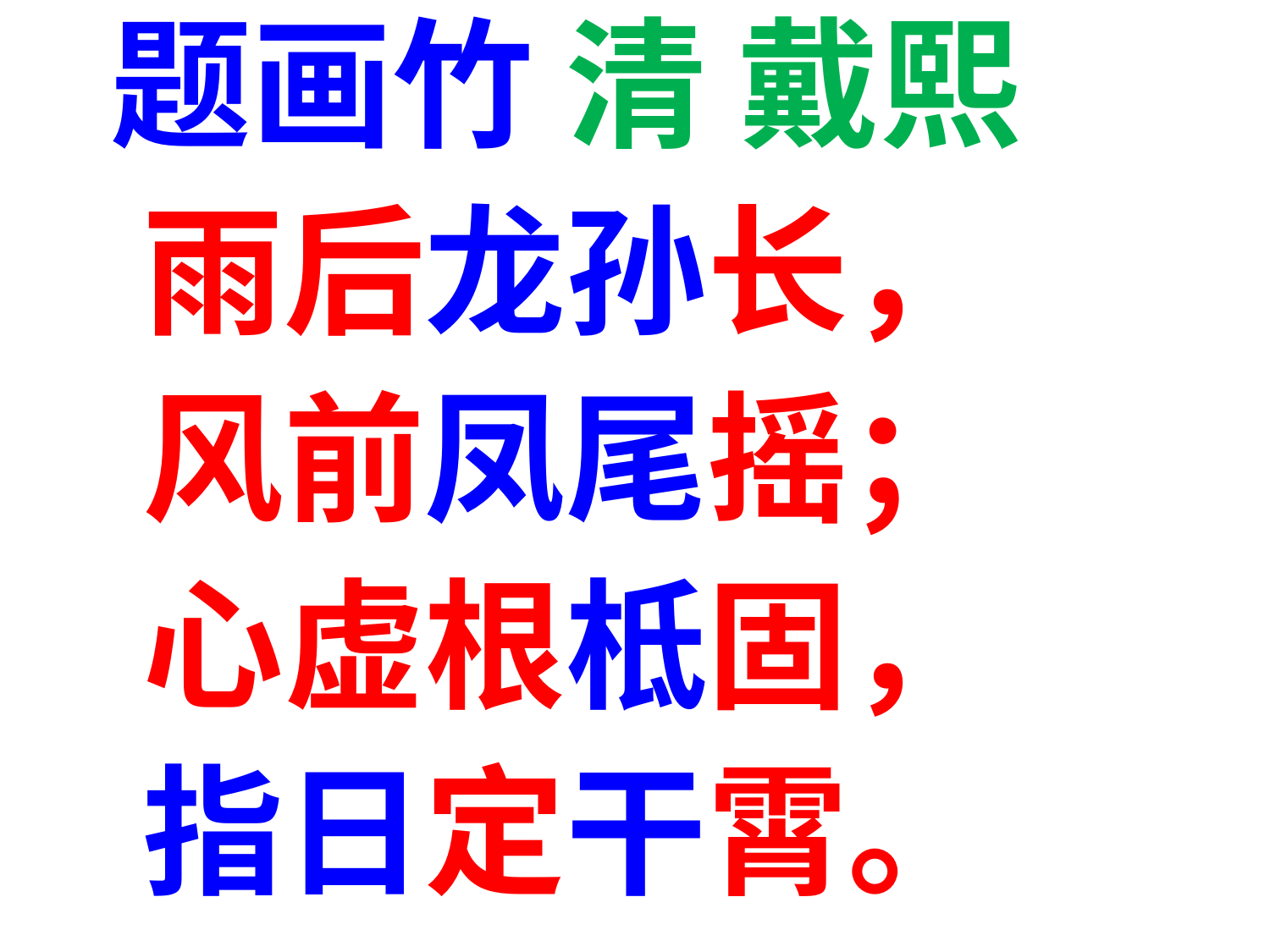

题画竹 清 戴熙
   雨后龙孙长，
   风前凤尾摇；
   心虚根柢固，
   指日定干霄。